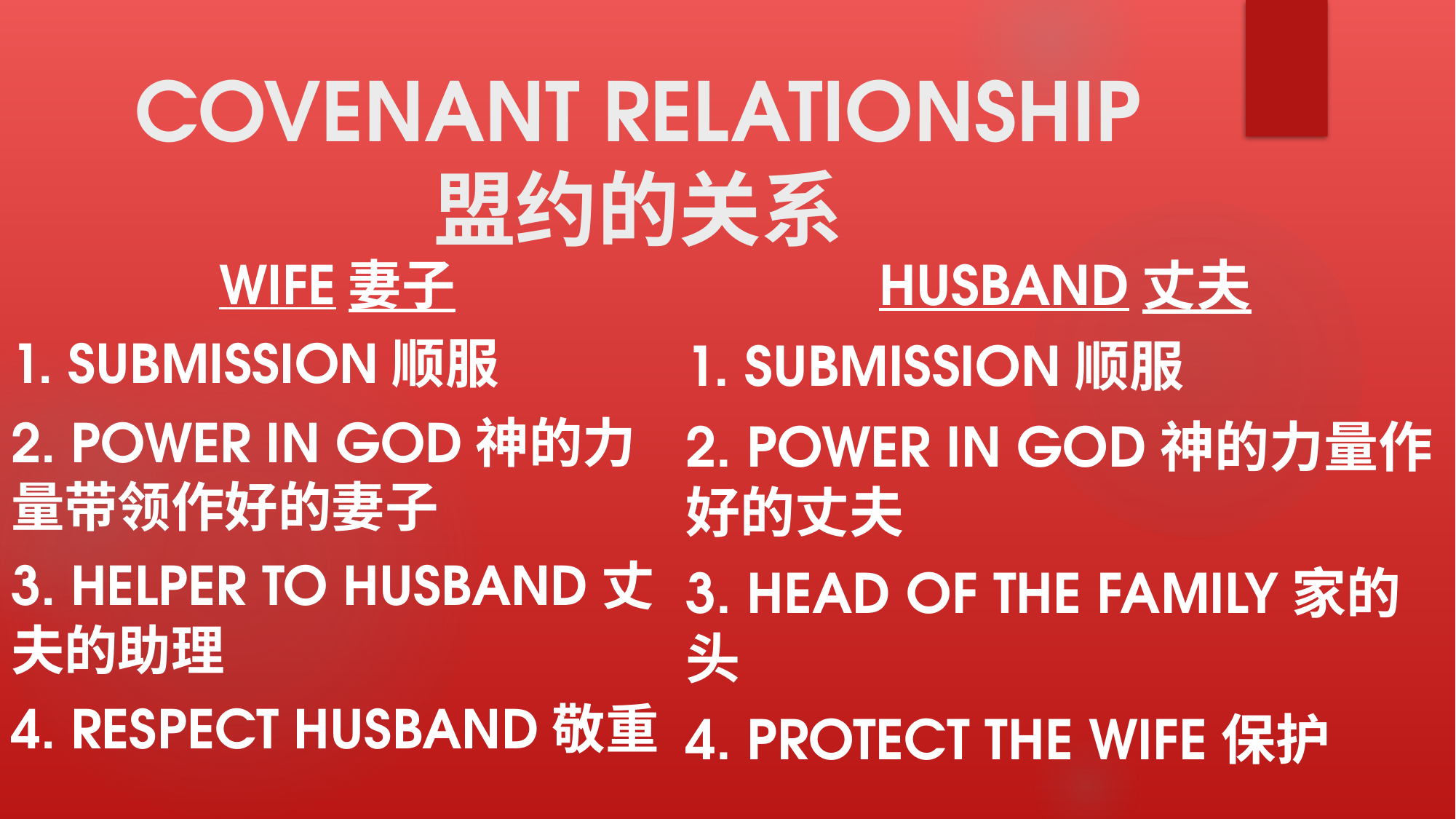

# COVENANT RELATIONSHIP 盟约的关系
WIFE妻子
1. SUBMISSION顺服
2. POWER IN GOD神的力量带领作好的妻子
3. HELPER TO HUSBAND丈夫的助理
4. RESPECT HUSBAND敬重
HUSBAND丈夫
1. SUBMISSION顺服
2. POWER IN GOD神的力量作好的丈夫
3. HEAD OF THE FAMILY家的头
4. PROTECT THE WIFE保护